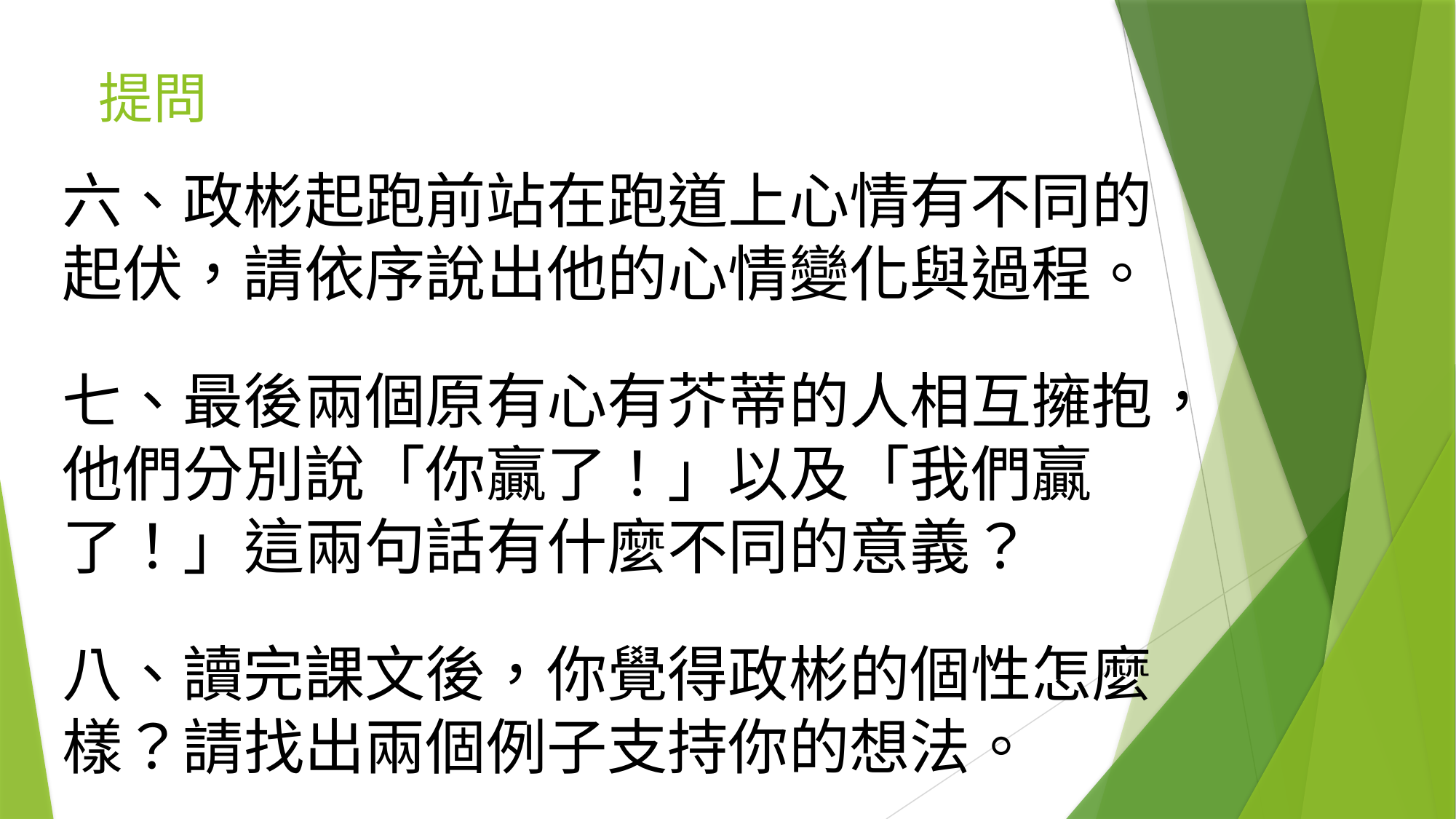

# 提問
六、政彬起跑前站在跑道上心情有不同的起伏，請依序說出他的心情變化與過程。
七、最後兩個原有心有芥蒂的人相互擁抱，他們分別說「你贏了！」以及「我們贏了！」這兩句話有什麼不同的意義？
八、讀完課文後，你覺得政彬的個性怎麼樣？請找出兩個例子支持你的想法。